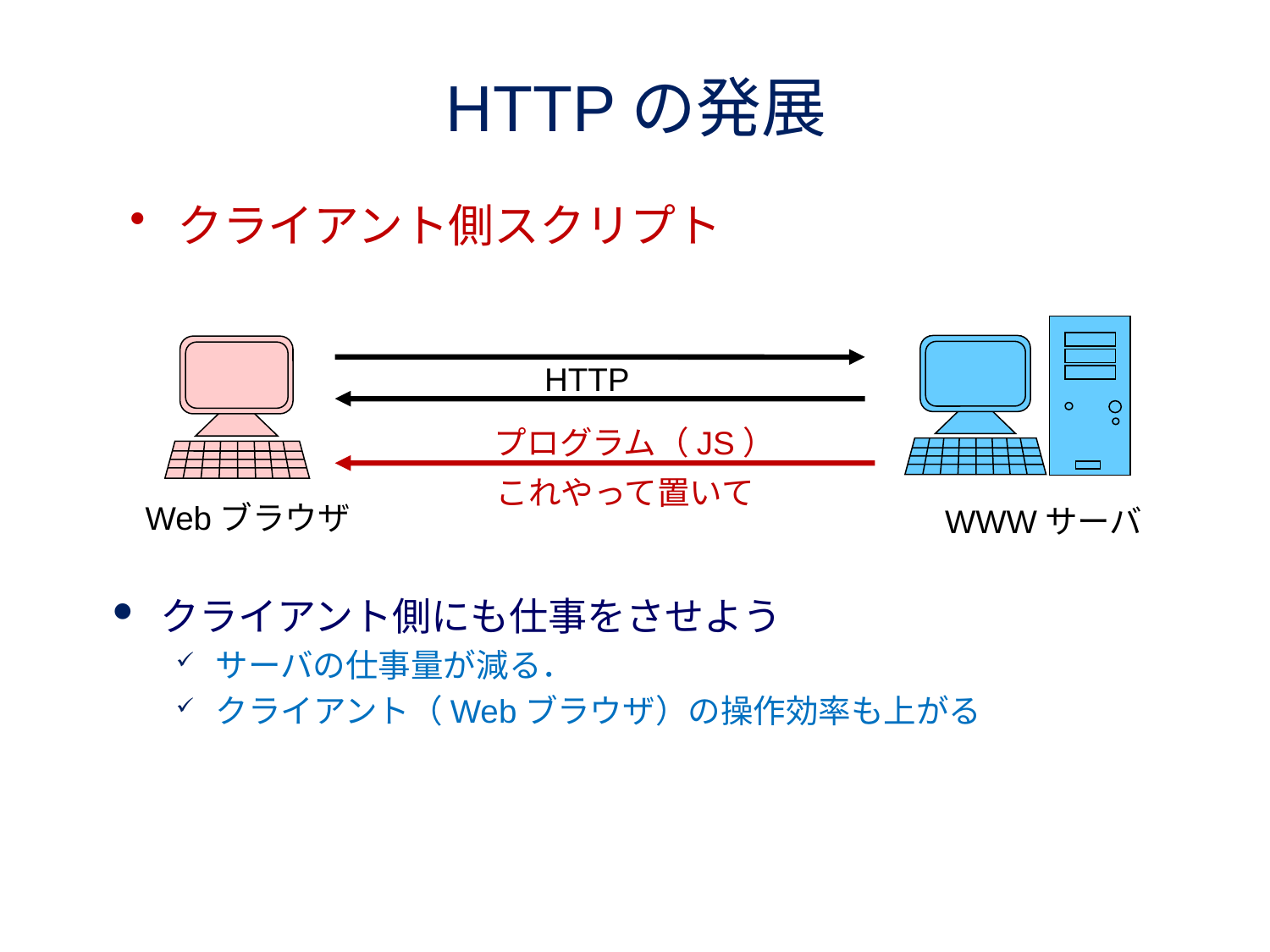

# HTTPの発展
クライアント側スクリプト
 サーバからプログラムををブラウザに渡す．
ブラウザでプログラムを実行
サーバの仕事量が減る．
クライアント（Webブラウザ）の操作効率も上がる

HTTP

プログラム（JS）

これやって置いて
Webブラウザ
WWWサーバ
クライアント側にも仕事をさせよう
サーバの仕事量が減る．
クライアント（Webブラウザ）の操作効率も上がる